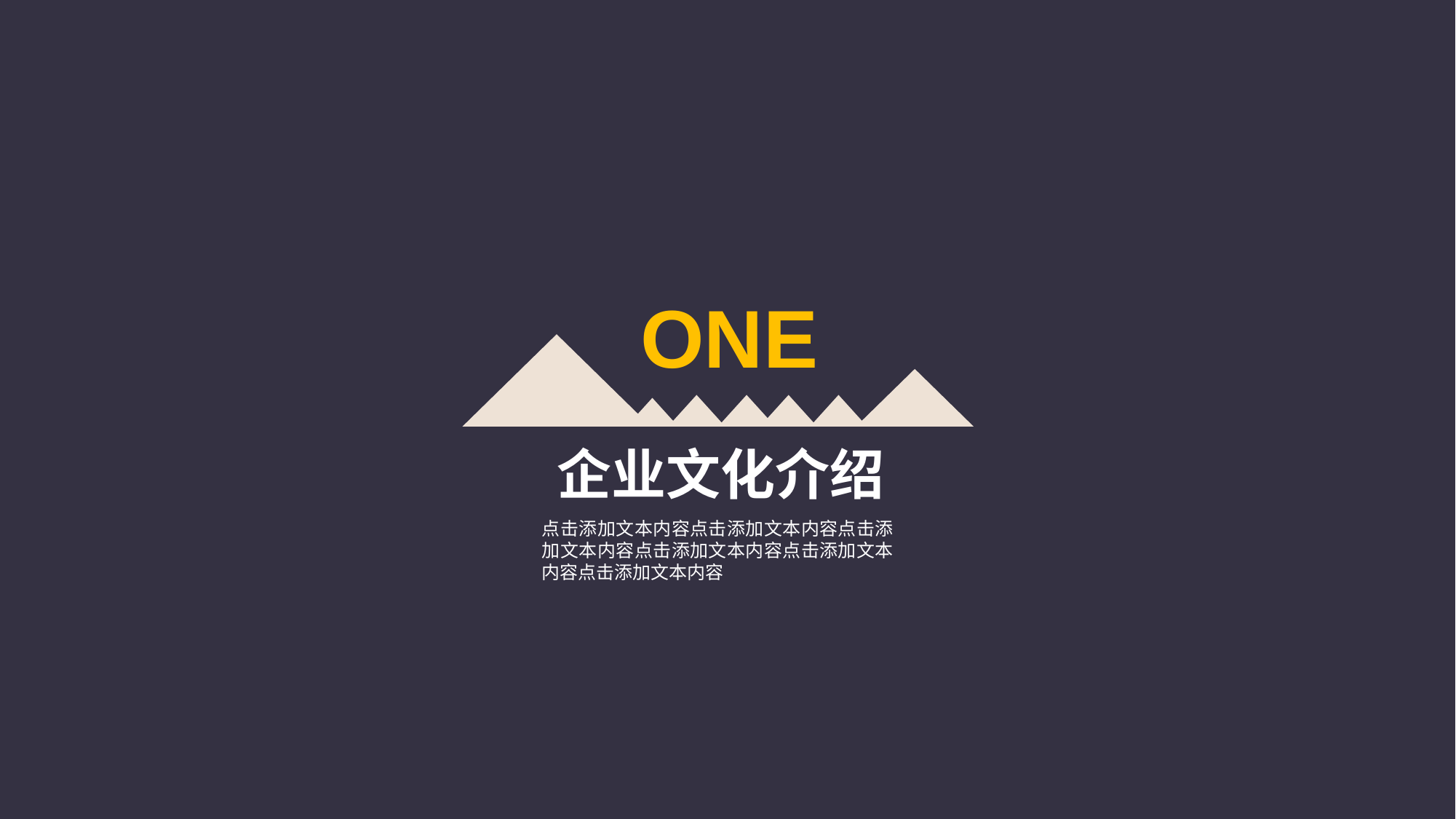

ONE

企业文化介绍
点击添加文本内容点击添加文本内容点击添加文本内容点击添加文本内容点击添加文本内容点击添加文本内容